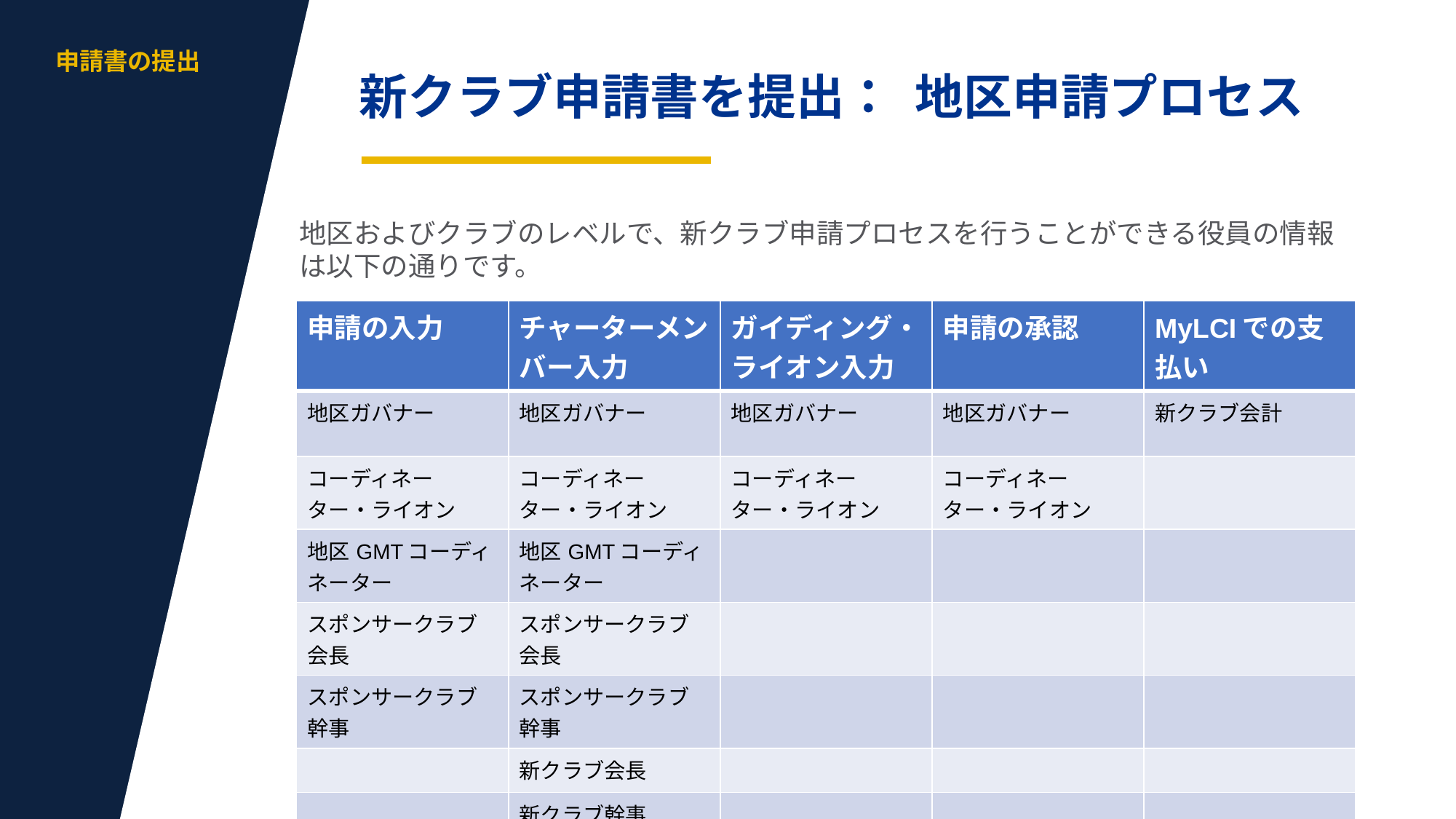

aa

申請書の提出
新クラブ申請書を提出：  地区申請プロセス

地区およびクラブのレベルで、新クラブ申請プロセスを行うことができる役員の情報は以下の通りです。
| 申請の入力 | チャーターメンバー入力 | ガイディング・ライオン入力 | 申請の承認 | MyLCIでの支払い |
| --- | --- | --- | --- | --- |
| 地区ガバナー | 地区ガバナー | 地区ガバナー | 地区ガバナー | 新クラブ会計 |
| コーディネーター・ライオン | コーディネーター・ライオン | コーディネーター・ライオン | コーディネーター・ライオン |  |
| 地区GMTコーディネーター | 地区GMTコーディネーター |  |  |  |
| スポンサークラブ 会長 | スポンサークラブ 会長 |  |  |  |
| スポンサークラブ 幹事 | スポンサークラブ 幹事 |  |  |  |
|  | 新クラブ会長 |  |  |  |
|  | 新クラブ幹事 |  |  |  |
5